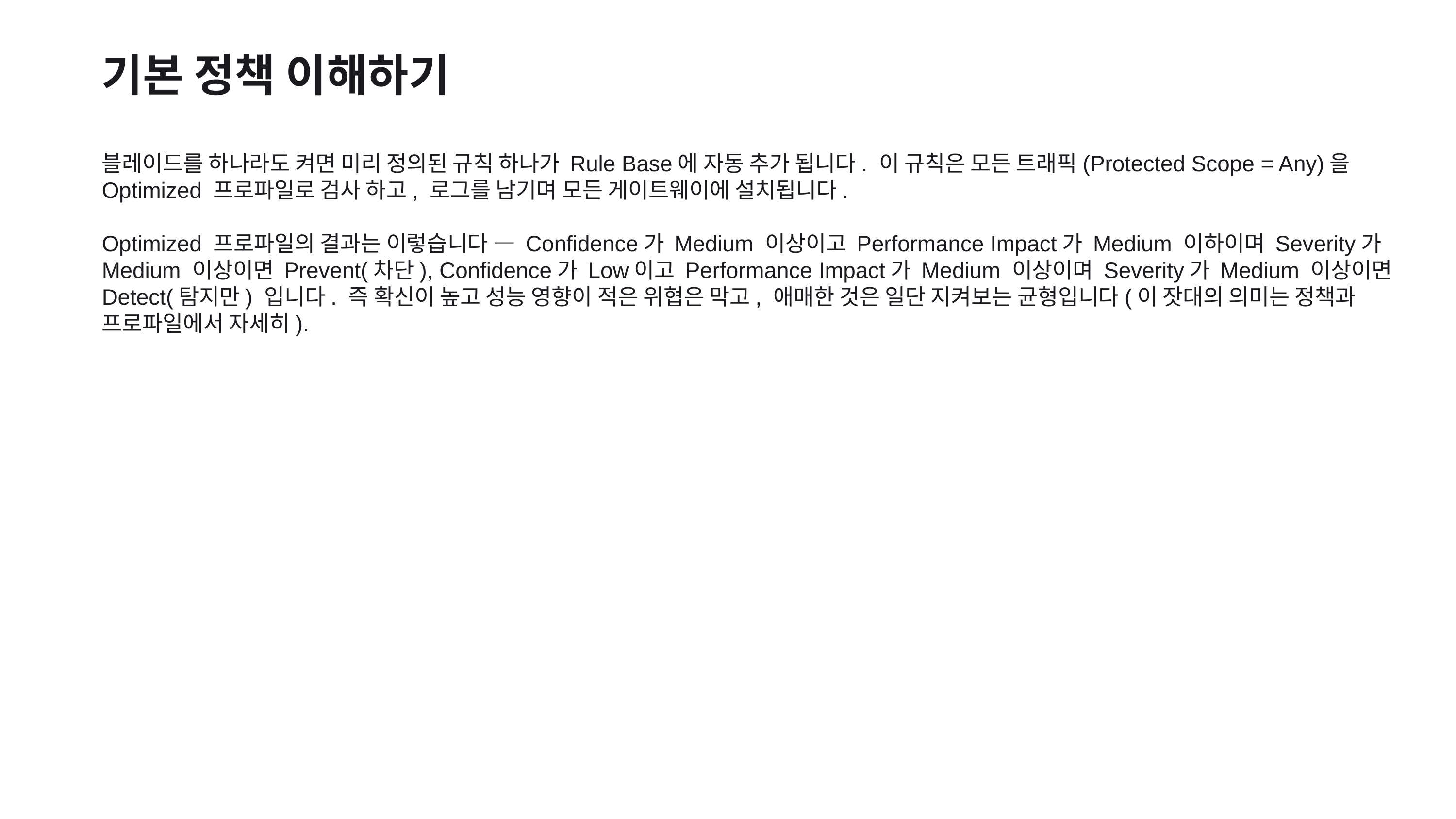

기본 정책 이해하기
블레이드를 하나라도 켜면 미리 정의된 규칙 하나가 Rule Base에 자동 추가 됩니다. 이 규칙은 모든 트래픽(Protected Scope = Any)을 Optimized 프로파일로 검사 하고, 로그를 남기며 모든 게이트웨이에 설치됩니다.

Optimized 프로파일의 결과는 이렇습니다 — Confidence가 Medium 이상이고 Performance Impact가 Medium 이하이며 Severity가 Medium 이상이면 Prevent(차단), Confidence가 Low이고 Performance Impact가 Medium 이상이며 Severity가 Medium 이상이면 Detect(탐지만) 입니다. 즉 확신이 높고 성능 영향이 적은 위협은 막고, 애매한 것은 일단 지켜보는 균형입니다(이 잣대의 의미는 정책과 프로파일에서 자세히).